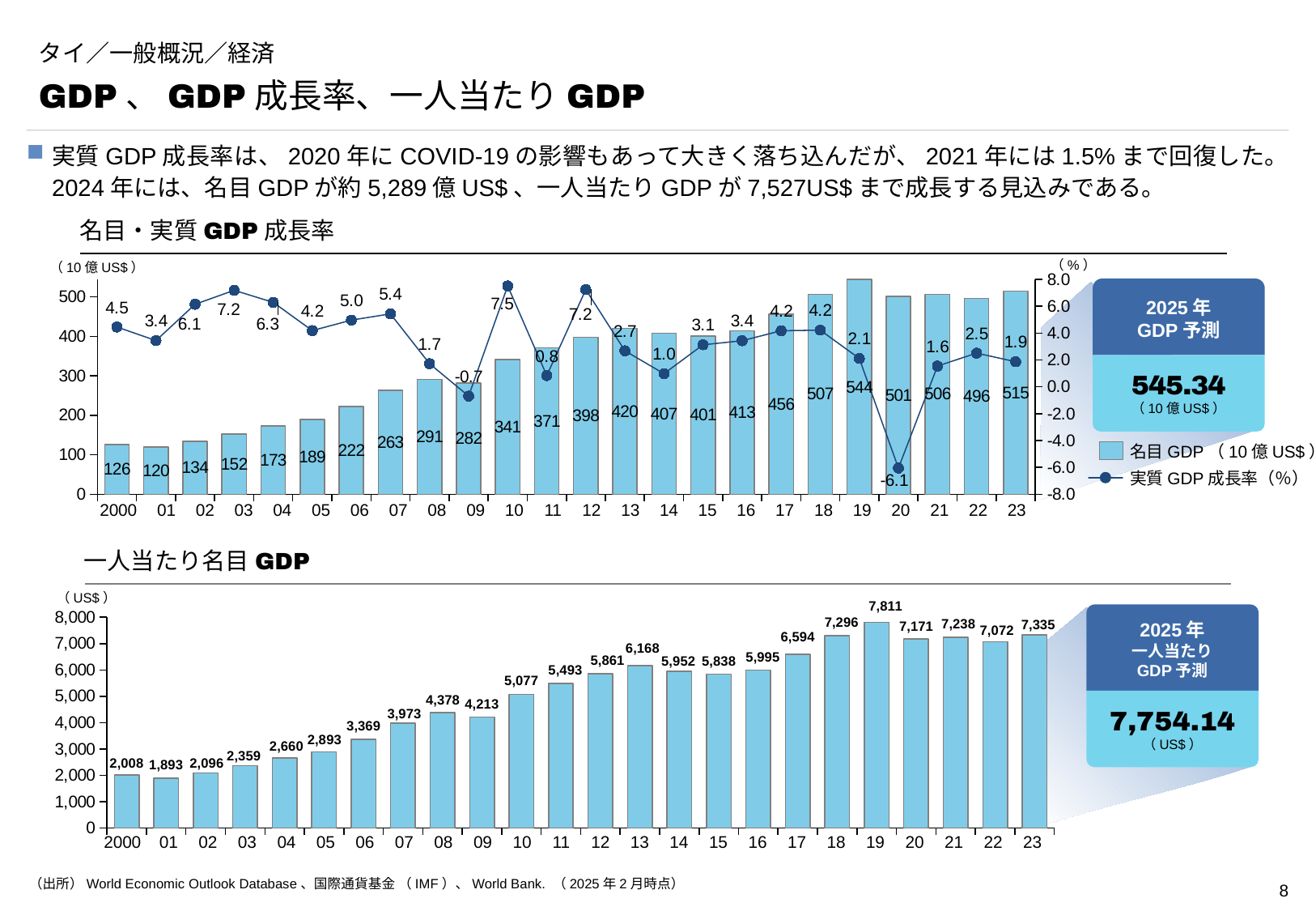

# タイ／一般概況／経済
GDP、GDP成長率、一人当たりGDP
実質GDP成長率は、2020年にCOVID-19の影響もあって大きく落ち込んだが、2021年には1.5%まで回復した。 2024年には、名目GDPが約5,289億US$、一人当たりGDPが7,527US$まで成長する見込みである。
名目・実質GDP成長率

### Chart

| Category |  |  |
|---|---|---|
（%）
（10億US$）
2025年
GDP予測

545.34
（10億US$）
名目GDP（10億US$）

実質GDP成長率（％）

2000
01
02
03
04
05
06
07
08
09
10
11
12
13
14
15
16
17
18
19
20
21
22
23
一人当たり名目GDP
（US$）

### Chart

| Category |  |
|---|---|
2025年
一人当たり
GDP予測

7,335
7,754.14
（US$）
2000
01
02
03
04
05
06
07
08
09
10
11
12
13
14
15
16
17
18
19
20
21
22
23
（出所）World Economic Outlook Database、国際通貨基金 （IMF）、World Bank. （2025年2月時点）